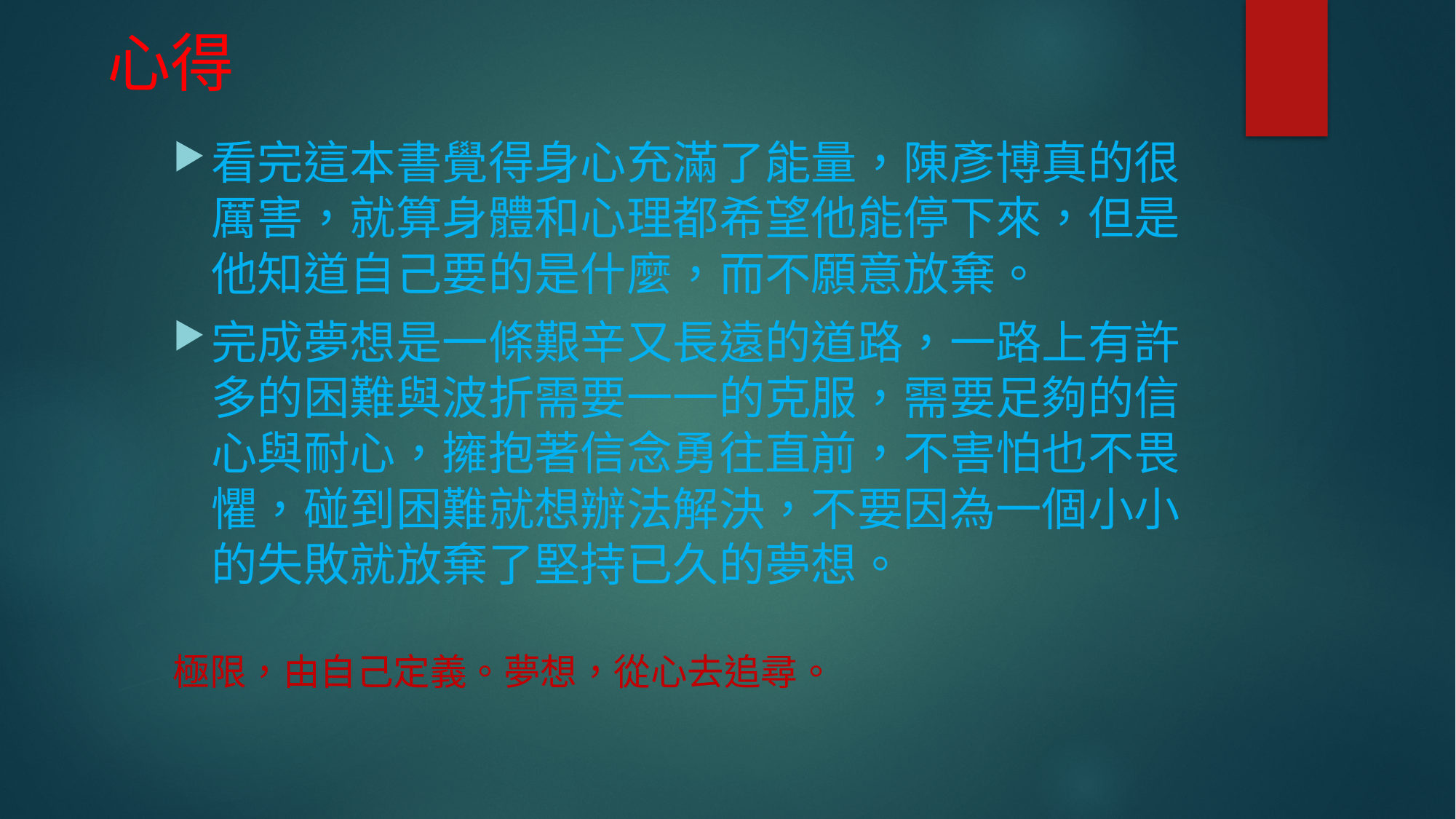

# 心得
看完這本書覺得身心充滿了能量，陳彥博真的很厲害，就算身體和心理都希望他能停下來，但是他知道自己要的是什麼，而不願意放棄。
完成夢想是一條艱辛又長遠的道路，一路上有許多的困難與波折需要一一的克服，需要足夠的信心與耐心，擁抱著信念勇往直前，不害怕也不畏懼，碰到困難就想辦法解決，不要因為一個小小的失敗就放棄了堅持已久的夢想。

極限，由自己定義。夢想，從心去追尋。